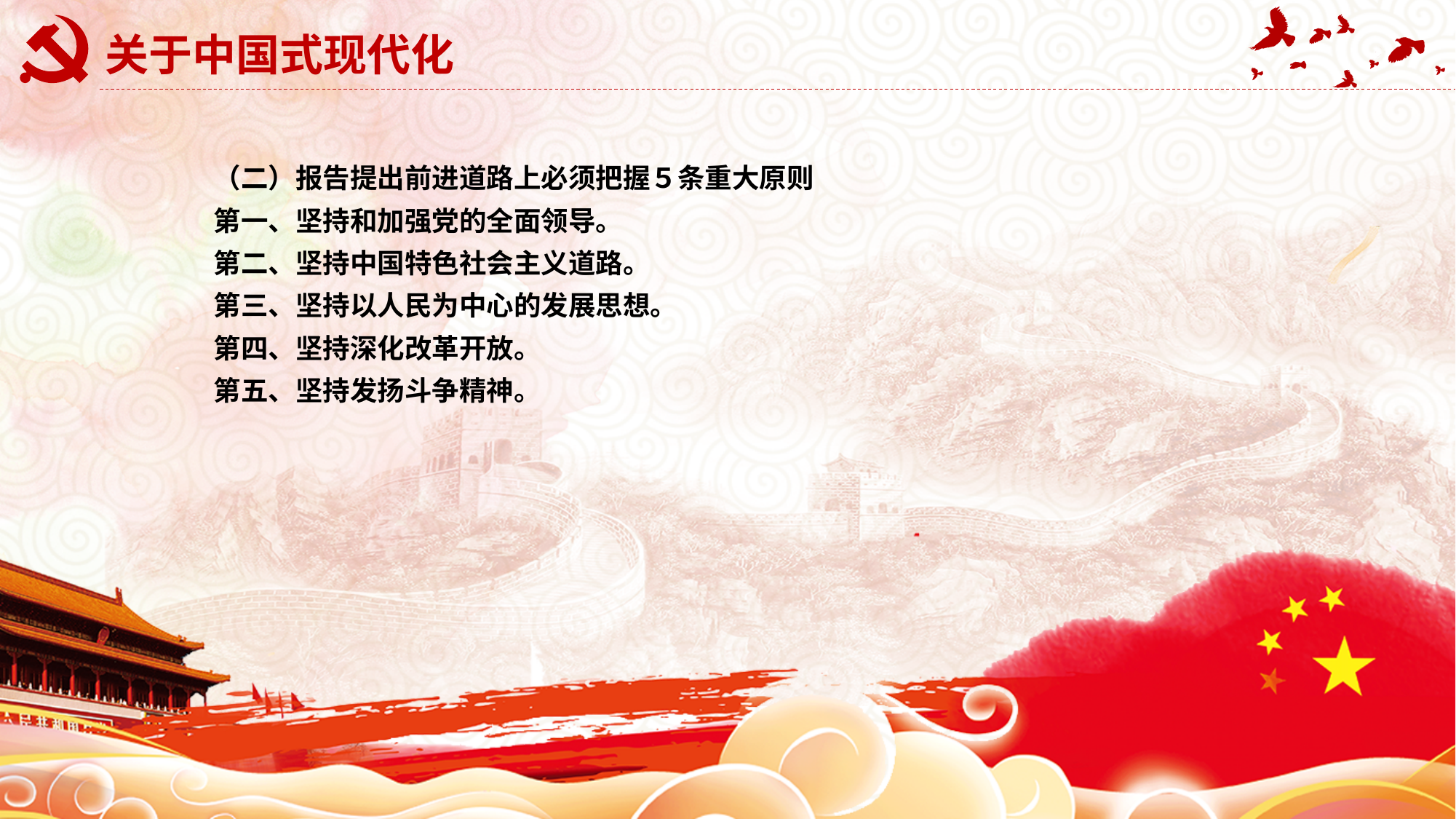

# 关于中国式现代化
（二）报告提出前进道路上必须把握５条重大原则
第一、坚持和加强党的全面领导。
第二、坚持中国特色社会主义道路。
第三、坚持以人民为中心的发展思想。
第四、坚持深化改革开放。
第五、坚持发扬斗争精神。
延迟符可删除